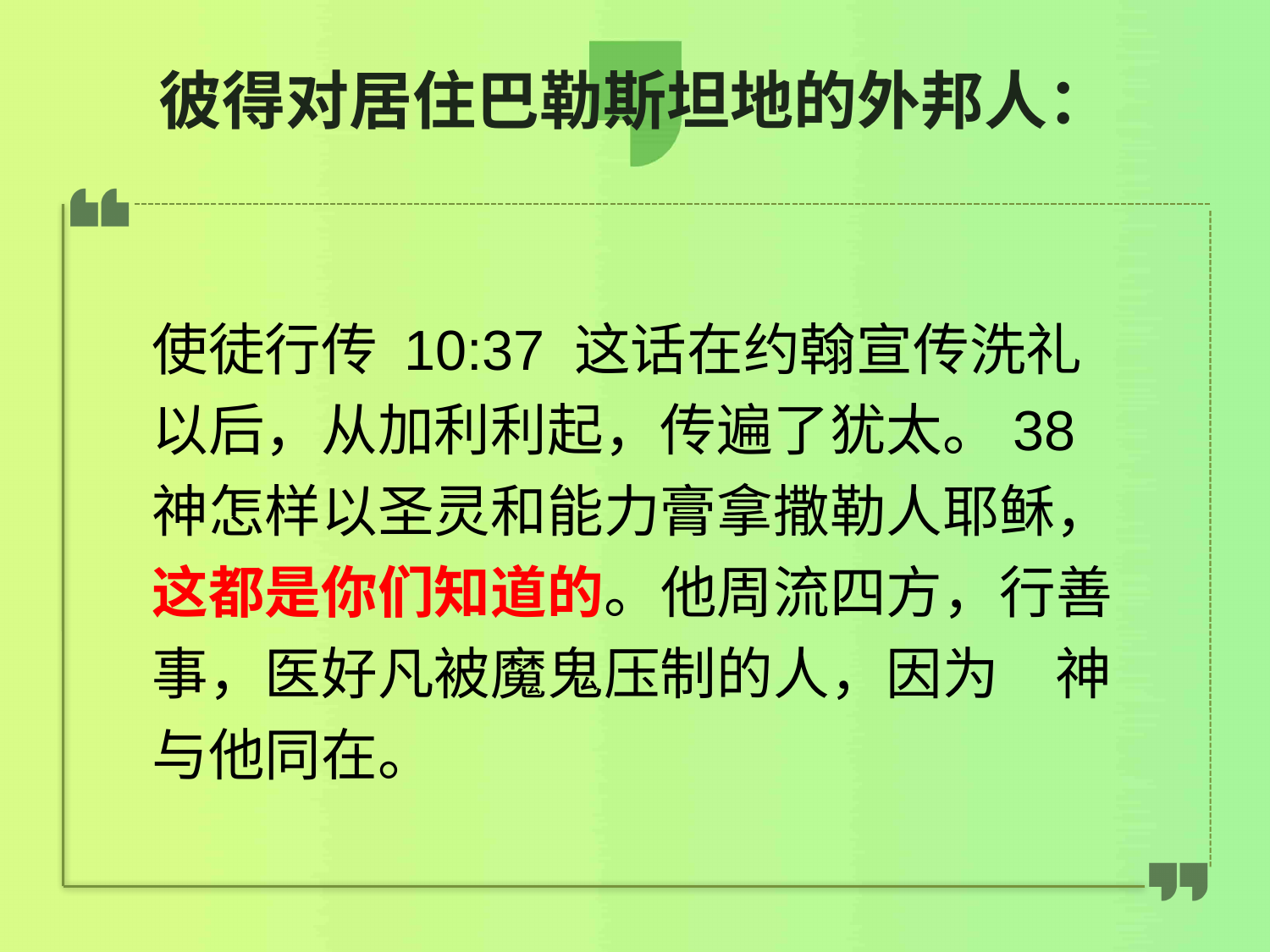

# 彼得对居住巴勒斯坦地的外邦人：
使徒行传 10:37 这话在约翰宣传洗礼以后，从加利利起，传遍了犹太。38神怎样以圣灵和能力膏拿撒勒人耶稣，这都是你们知道的。他周流四方，行善事，医好凡被魔鬼压制的人，因为　神与他同在。